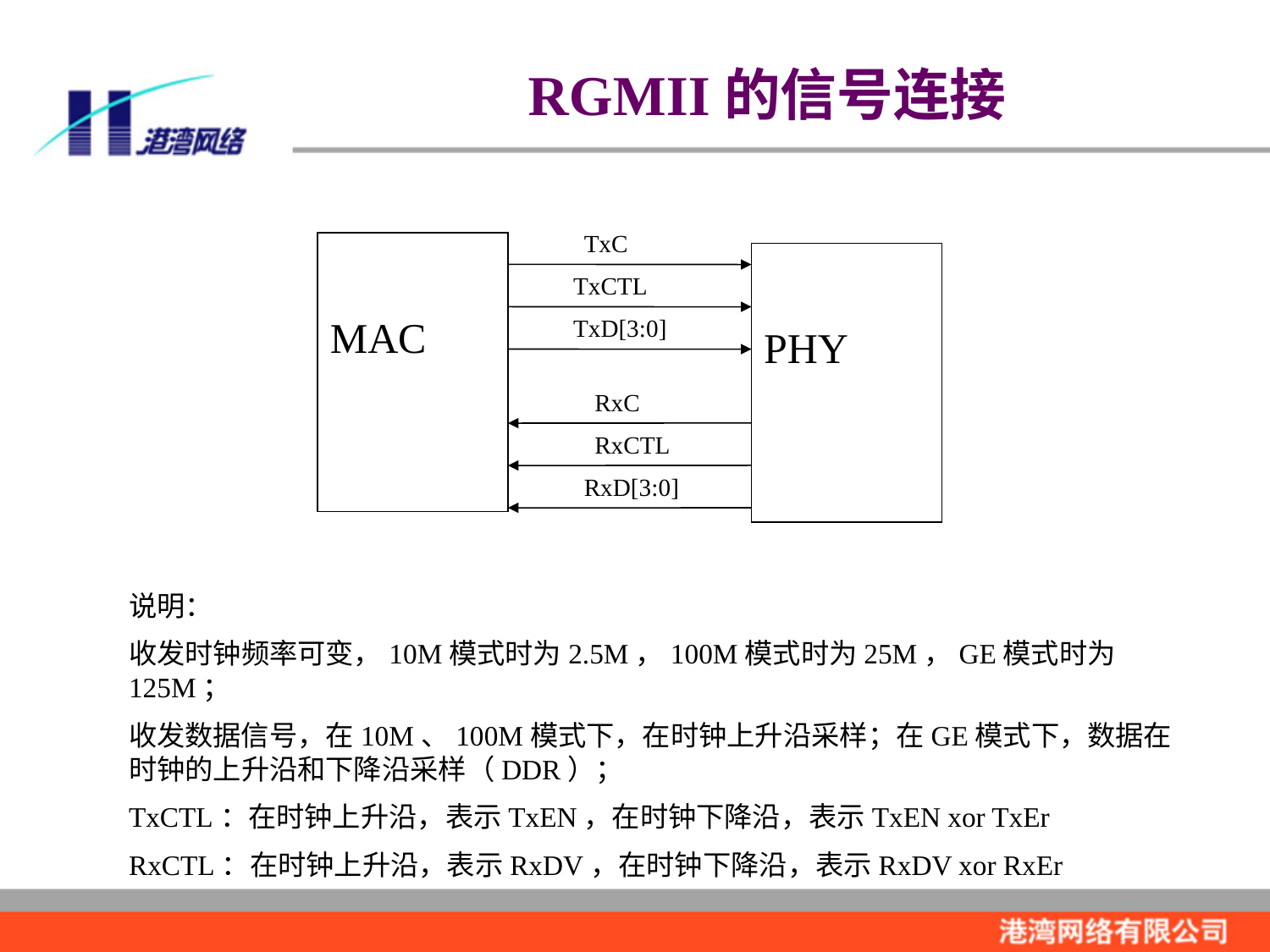

RGMII的信号连接
TxC

MAC

PHY

TxCTL

TxD[3:0]

RxC

RxCTL

RxD[3:0]

说明：
收发时钟频率可变，10M模式时为2.5M，100M模式时为25M，GE模式时为125M；
收发数据信号，在10M、100M模式下，在时钟上升沿采样；在GE模式下，数据在时钟的上升沿和下降沿采样（DDR）；
TxCTL：在时钟上升沿，表示TxEN，在时钟下降沿，表示TxEN xor TxEr
RxCTL：在时钟上升沿，表示RxDV，在时钟下降沿，表示RxDV xor RxEr